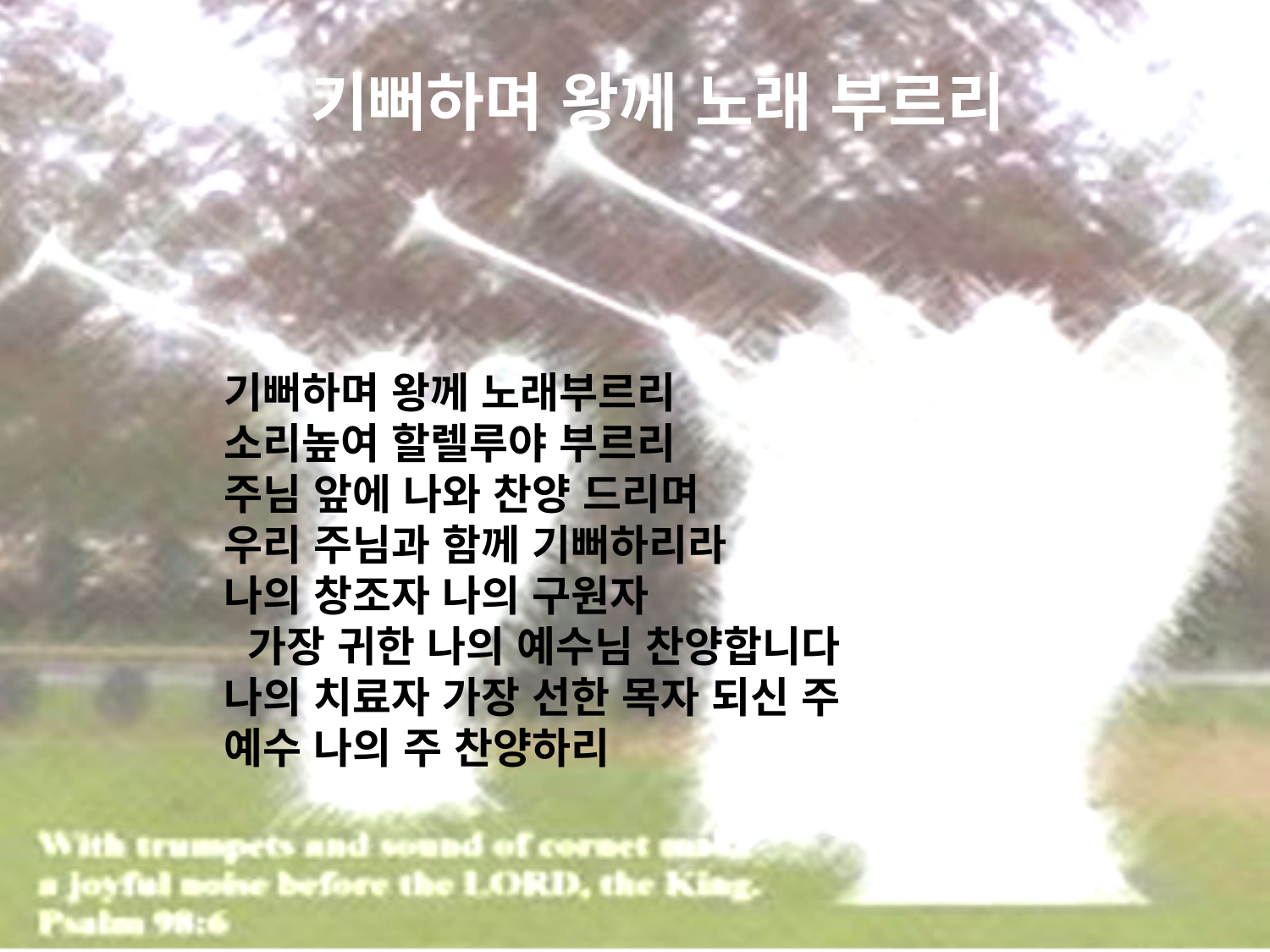

# 기뻐하며 왕께 노래 부르리
기뻐하며 왕께 노래부르리
소리높여 할렐루야 부르리
주님 앞에 나와 찬양 드리며
우리 주님과 함께 기뻐하리라
나의 창조자 나의 구원자                       가장 귀한 나의 예수님 찬양합니다
나의 치료자 가장 선한 목자 되신 주
예수 나의 주 찬양하리